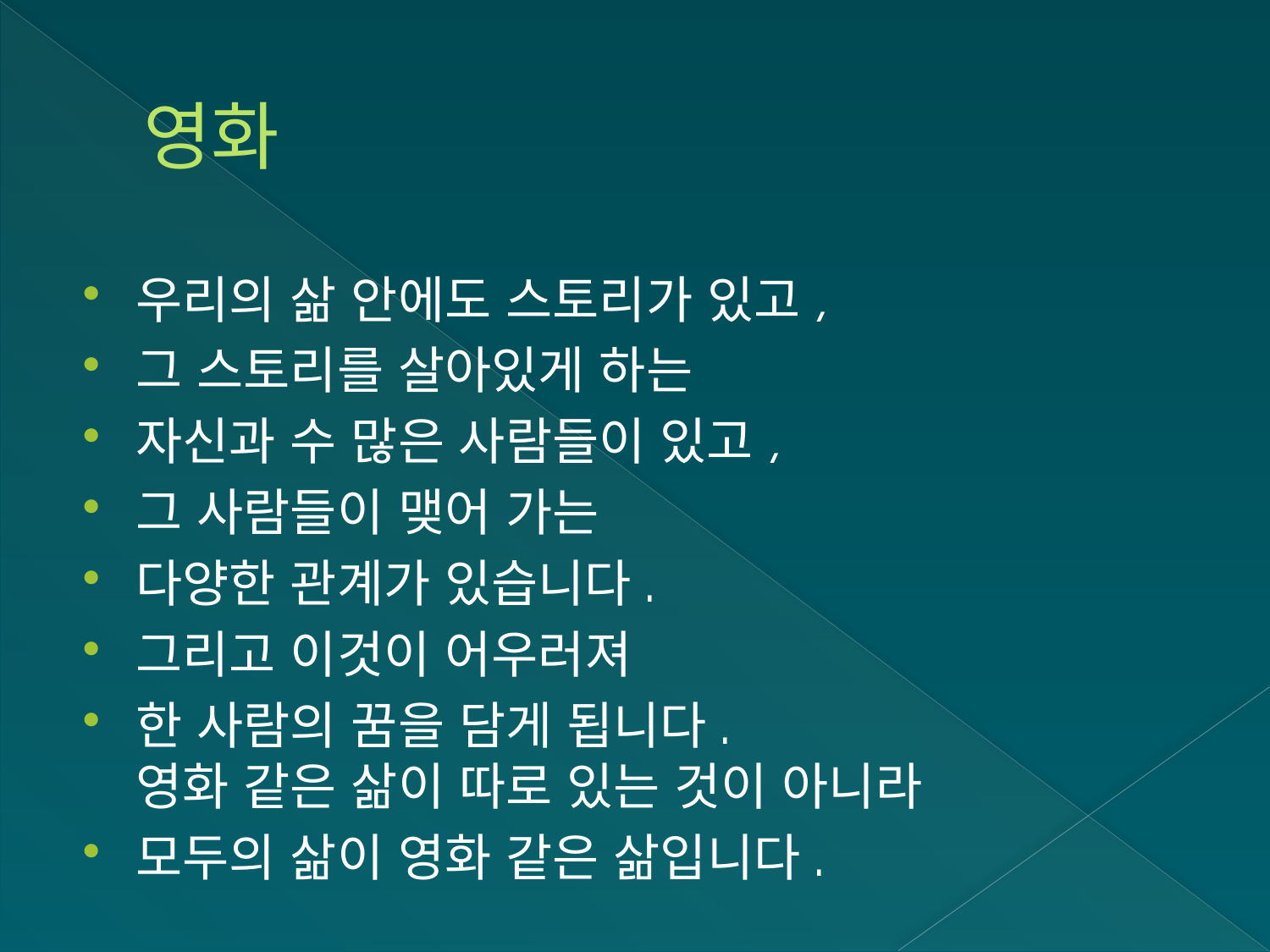

# 영화
우리의 삶 안에도 스토리가 있고,
그 스토리를 살아있게 하는
자신과 수 많은 사람들이 있고,
그 사람들이 맺어 가는
다양한 관계가 있습니다.
그리고 이것이 어우러져
한 사람의 꿈을 담게 됩니다.
영화 같은 삶이 따로 있는 것이 아니라
모두의 삶이 영화 같은 삶입니다.